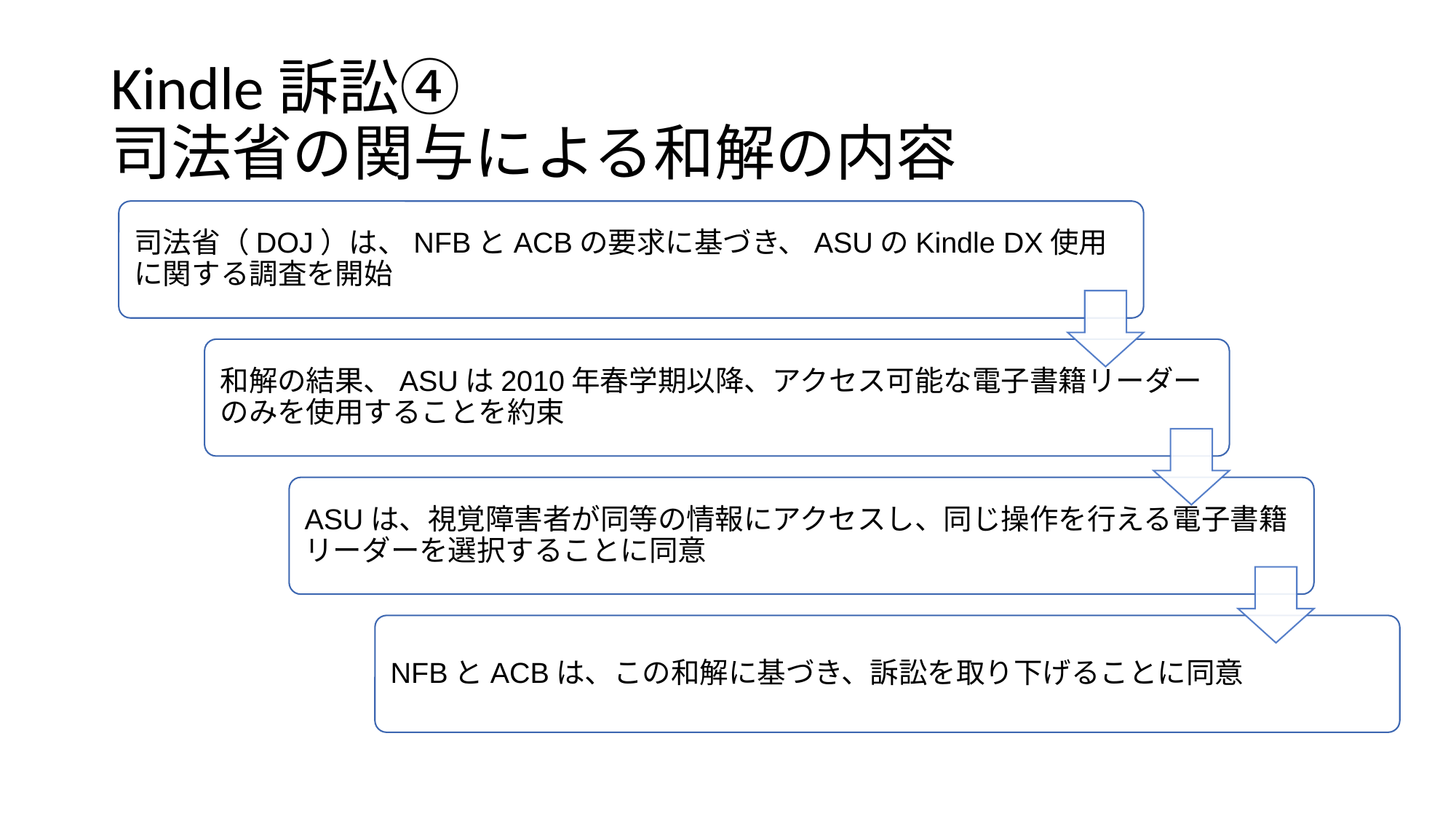

# Kindle訴訟④ 司法省の関与による和解の内容
司法省（DOJ）は、NFBとACBの要求に基づき、ASUのKindle DX使用に関する調査を開始
和解の結果、ASUは2010年春学期以降、アクセス可能な電子書籍リーダーのみを使用することを約束
ASUは、視覚障害者が同等の情報にアクセスし、同じ操作を行える電子書籍リーダーを選択することに同意
NFBとACBは、この和解に基づき、訴訟を取り下げることに同意